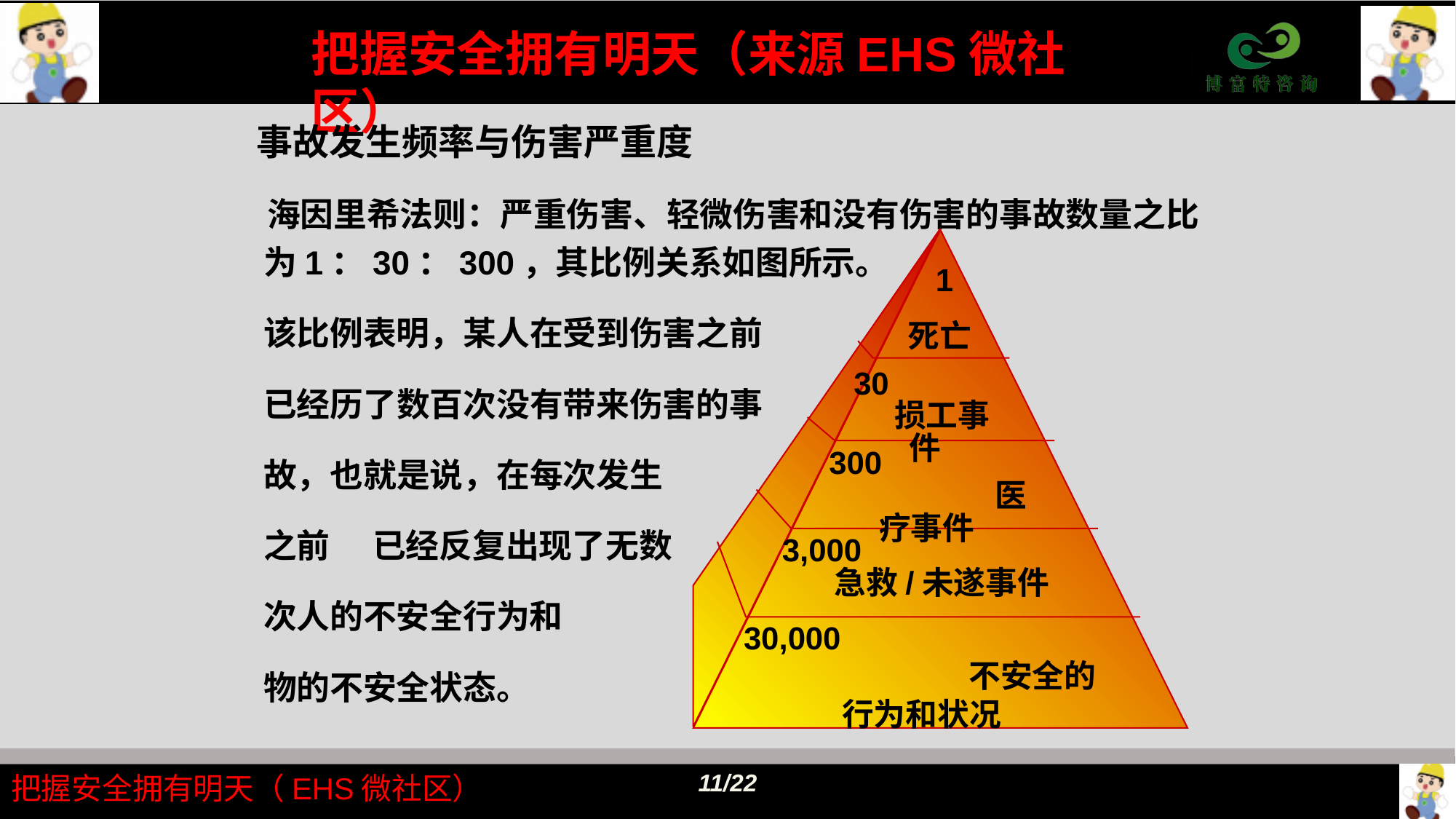

事故发生频率与伤害严重度
       海因里希法则：严重伤害、轻微伤害和没有伤害的事故数量之比为1：30：300，其比例关系如图所示。
	该比例表明，某人在受到伤害之前
	已经历了数百次没有带来伤害的事
	故，也就是说，在每次发生
	之前	已经反复出现了无数
	次人的不安全行为和
	物的不安全状态。

1

死亡

30                损工事件

300                                   医疗事件

3,000                           急救/未遂事件

30,000                                                      不安全的行为和状况

11/22